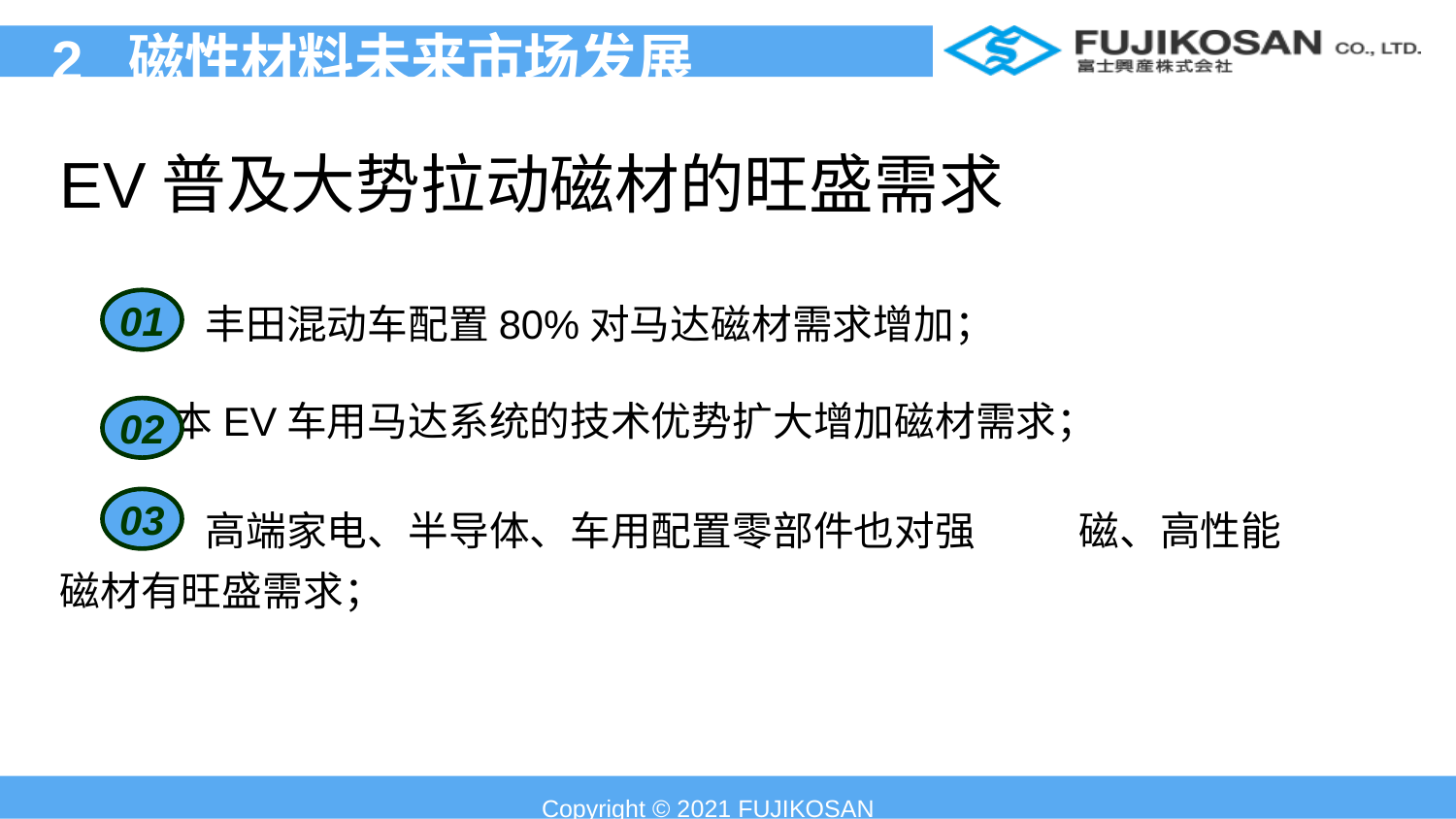

2  磁性材料未来市场发展
EV普及大势拉动磁材的旺盛需求

   	丰田混动车配置80%对马达磁材需求增加；

       日本EV车用马达系统的技术优势扩大增加磁材需求；

	高端家电、半导体、车用配置零部件也对强  	磁、高性能磁材有旺盛需求；

01
02
03